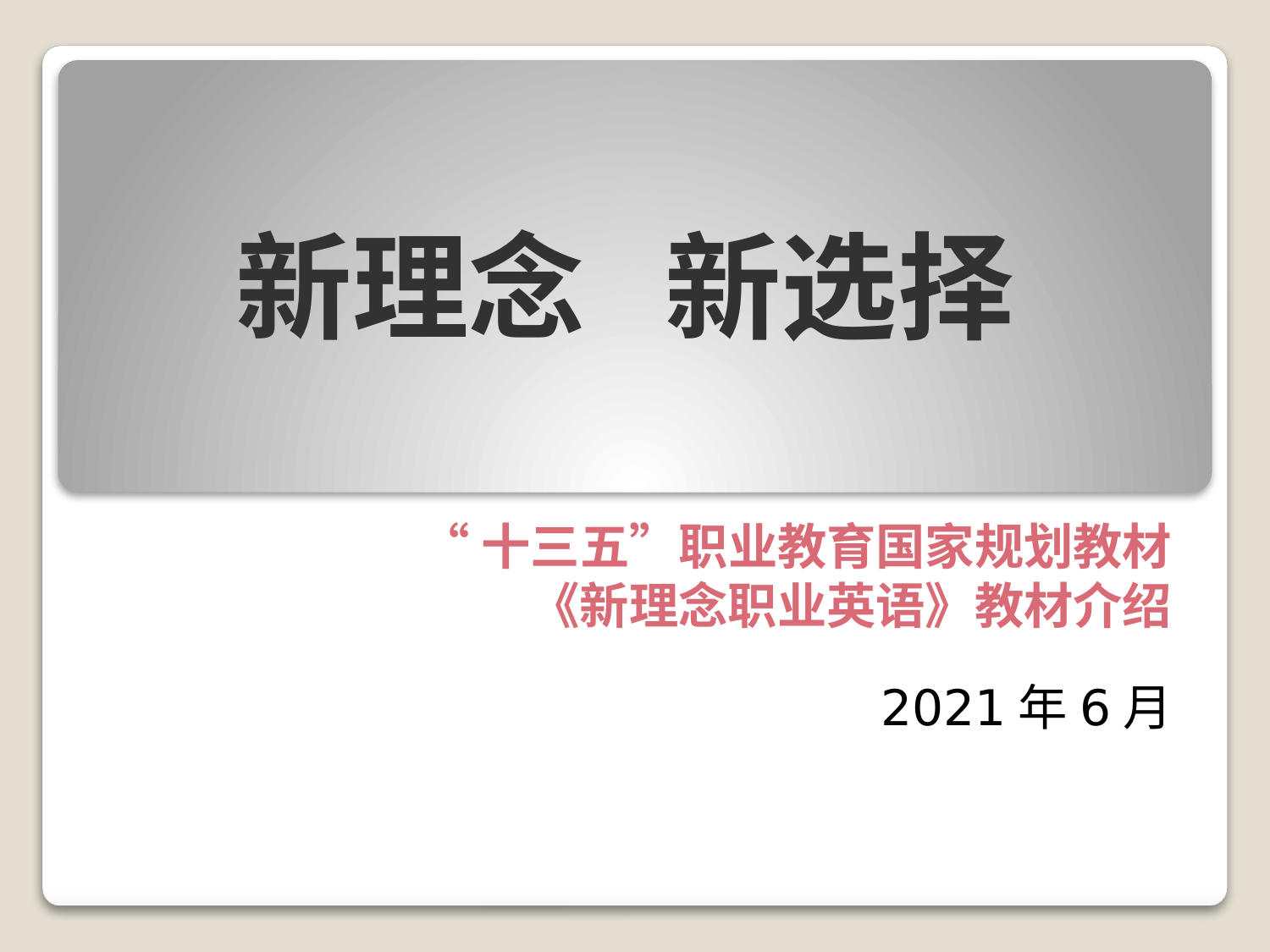

# 新理念   新选择
“十三五”职业教育国家规划教材
《新理念职业英语》教材介绍

2021年6月